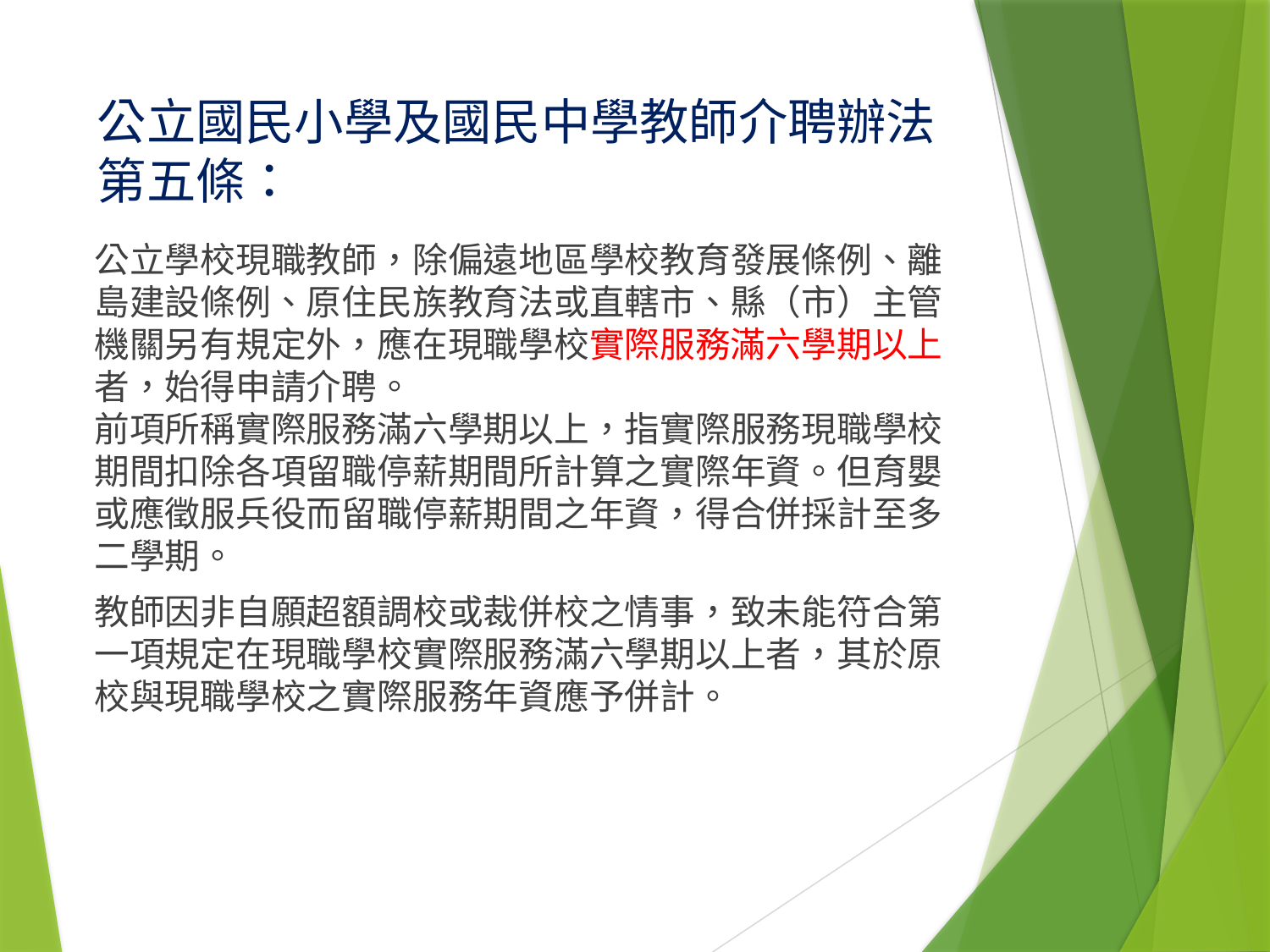

# 公立國民小學及國民中學教師介聘辦法第五條：
公立學校現職教師，除偏遠地區學校教育發展條例、離島建設條例、原住民族教育法或直轄市、縣（市）主管機關另有規定外，應在現職學校實際服務滿六學期以上者，始得申請介聘。
前項所稱實際服務滿六學期以上，指實際服務現職學校期間扣除各項留職停薪期間所計算之實際年資。但育嬰或應徵服兵役而留職停薪期間之年資，得合併採計至多二學期。
教師因非自願超額調校或裁併校之情事，致未能符合第一項規定在現職學校實際服務滿六學期以上者，其於原校與現職學校之實際服務年資應予併計。